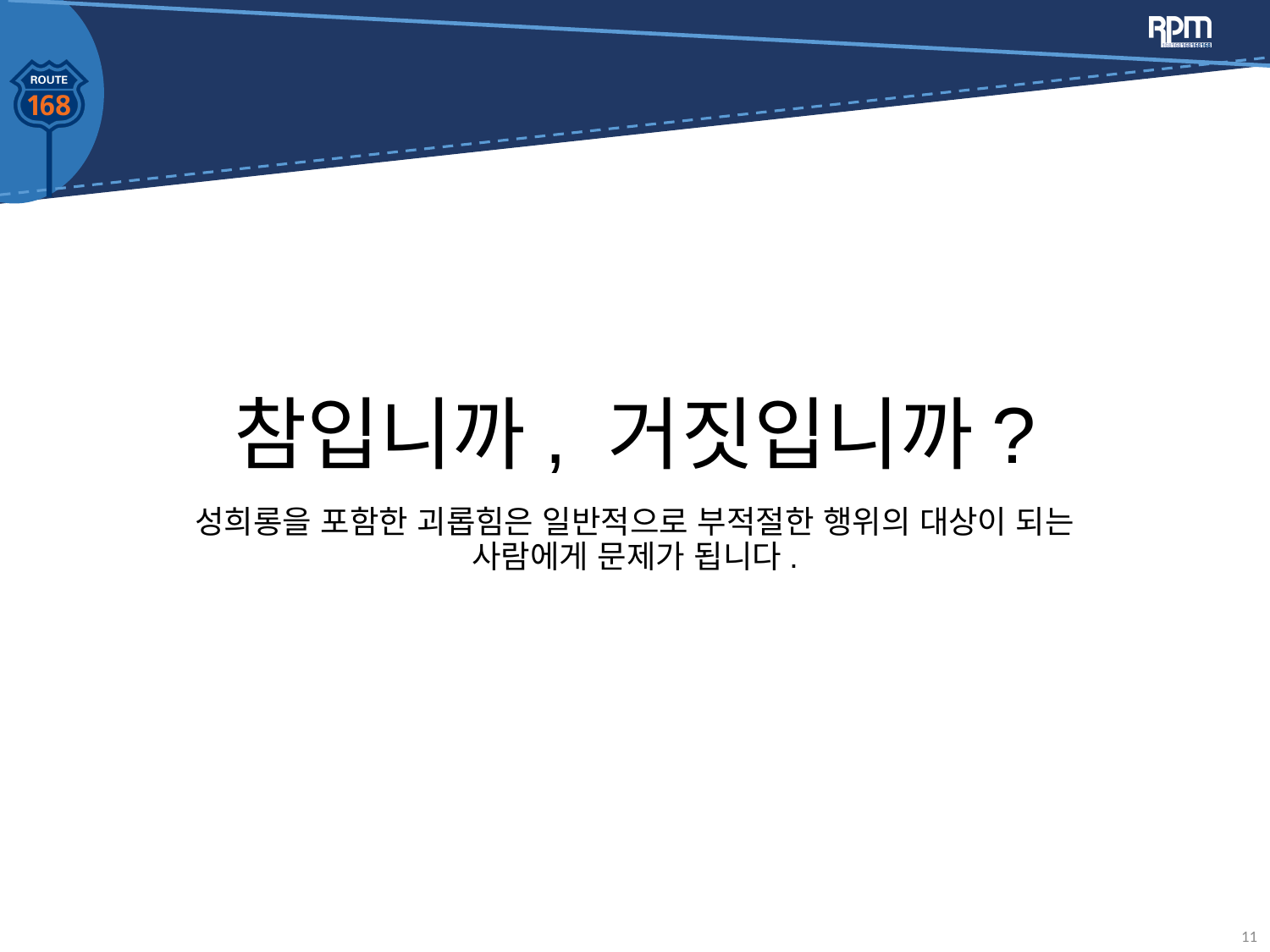

# 참입니까, 거짓입니까?
성희롱을 포함한 괴롭힘은 일반적으로 부적절한 행위의 대상이 되는 사람에게 문제가 됩니다.
11